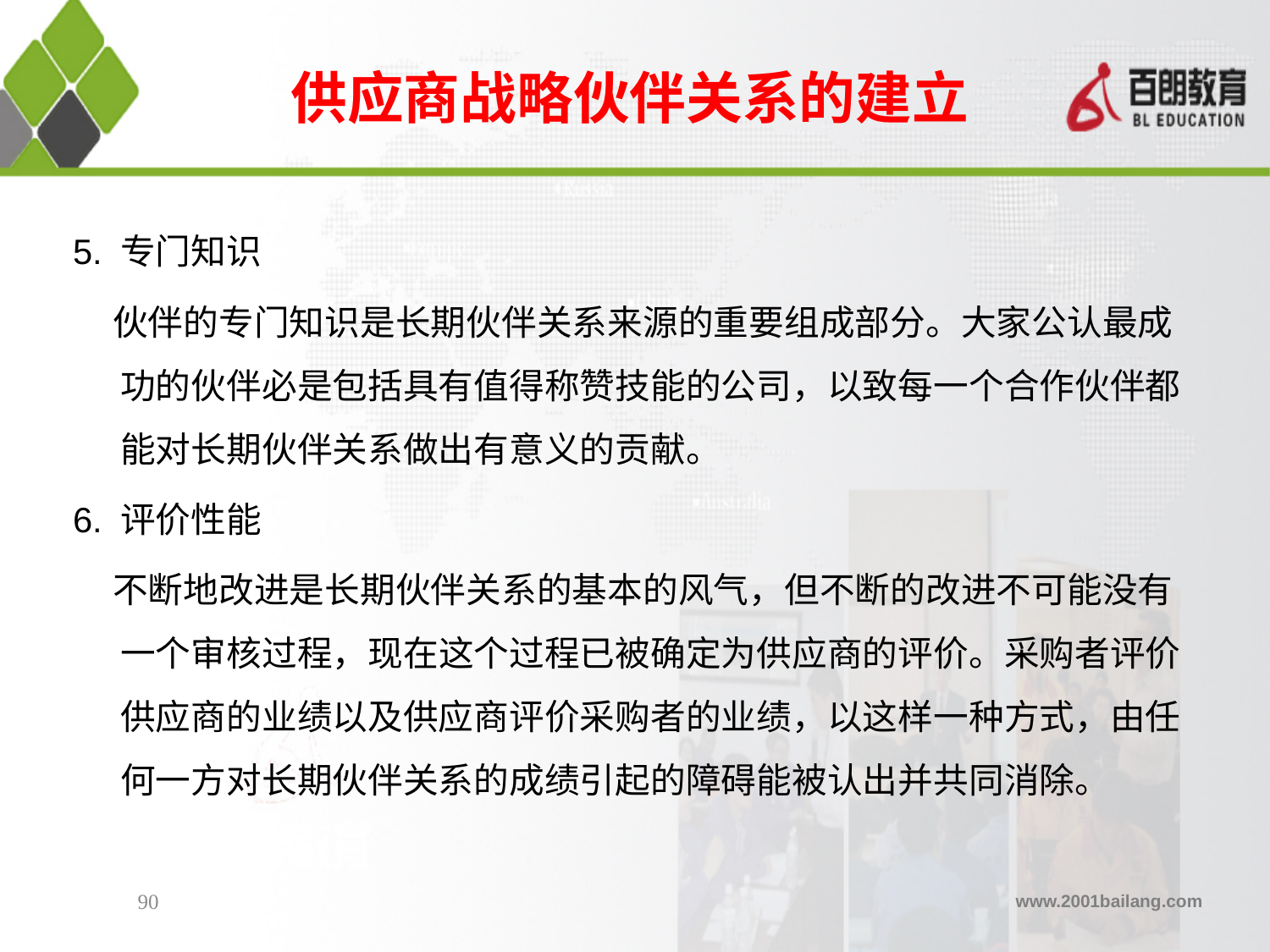

供应商战略伙伴关系的建立
# 5. 专门知识
    伙伴的专门知识是长期伙伴关系来源的重要组成部分。大家公认最成功的伙伴必是包括具有值得称赞技能的公司，以致每一个合作伙伴都能对长期伙伴关系做出有意义的贡献。
6. 评价性能
    不断地改进是长期伙伴关系的基本的风气，但不断的改进不可能没有一个审核过程，现在这个过程已被确定为供应商的评价。采购者评价供应商的业绩以及供应商评价采购者的业绩，以这样一种方式，由任何一方对长期伙伴关系的成绩引起的障碍能被认出并共同消除。
90